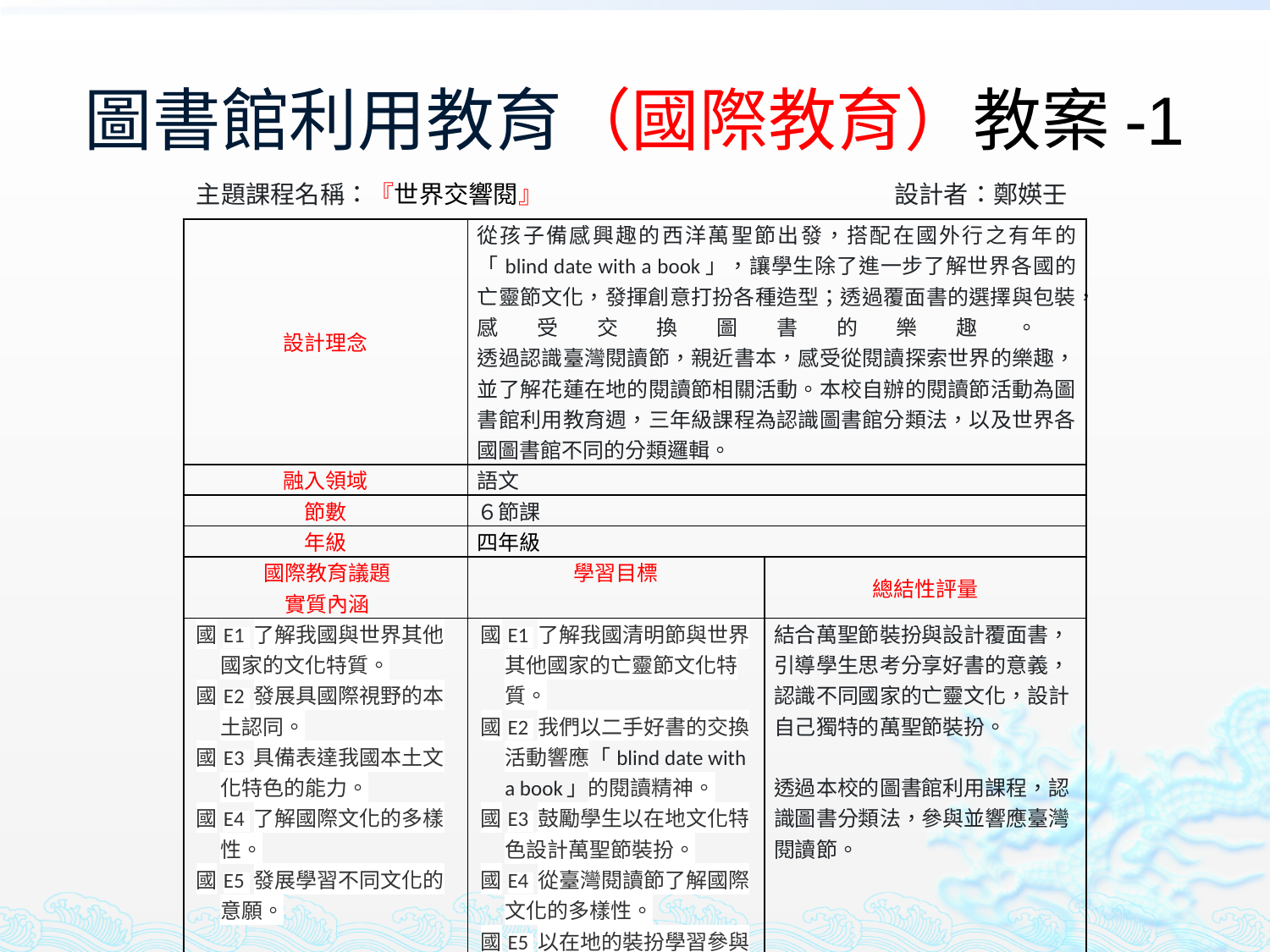

# 圖書館利用教育（國際教育）教案-1
主題課程名稱：『世界交響閱』                                                                設計者：鄭媖壬

| 設計理念 | 從孩子備感興趣的西洋萬聖節出發，搭配在國外行之有年的「blind date with a book」，讓學生除了進一步了解世界各國的亡靈節文化，發揮創意打扮各種造型；透過覆面書的選擇與包裝，感受交換圖書的樂趣。 透過認識臺灣閱讀節，親近書本，感受從閱讀探索世界的樂趣，並了解花蓮在地的閱讀節相關活動。本校自辦的閱讀節活動為圖書館利用教育週，三年級課程為認識圖書館分類法，以及世界各國圖書館不同的分類邏輯。 |  |
| --- | --- | --- |
| 融入領域 | 語文 |  |
| 節數 | ６節課 |  |
| 年級 | 四年級 |  |
| 國際教育議題 實質內涵 | 學習目標 | 總結性評量 |
| 國E1 了解我國與世界其他國家的文化特質。 國E2 發展具國際視野的本土認同。 國E3 具備表達我國本土文化特色的能力。 國E4 了解國際文化的多樣性。 國E5 發展學習不同文化的意願。 | 國E1 了解我國清明節與世界其他國家的亡靈節文化特質。 國E2 我們以二手好書的交換活動響應「blind date with a book」的閱讀精神。 國E3 鼓勵學生以在地文化特色設計萬聖節裝扮。 國E4 從臺灣閱讀節了解國際文化的多樣性。 國E5 以在地的裝扮學習參與萬聖節文化活動。 | 結合萬聖節裝扮與設計覆面書，引導學生思考分享好書的意義，認識不同國家的亡靈文化，設計自己獨特的萬聖節裝扮。 透過本校的圖書館利用課程，認識圖書分類法，參與並響應臺灣閱讀節。 |